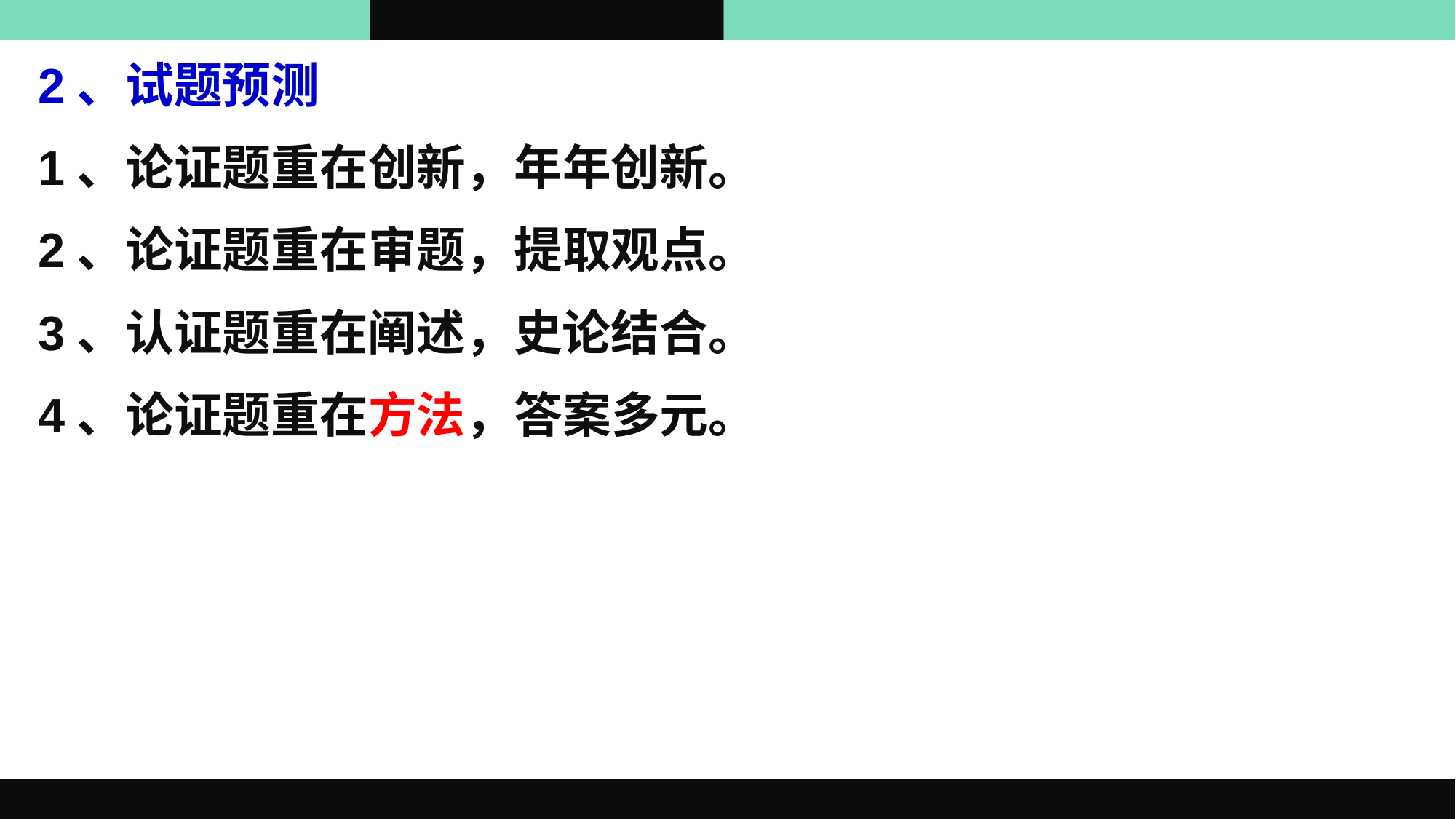

2、试题预测
1、论证题重在创新，年年创新。
2、论证题重在审题，提取观点。
3、认证题重在阐述，史论结合。
4、论证题重在方法，答案多元。